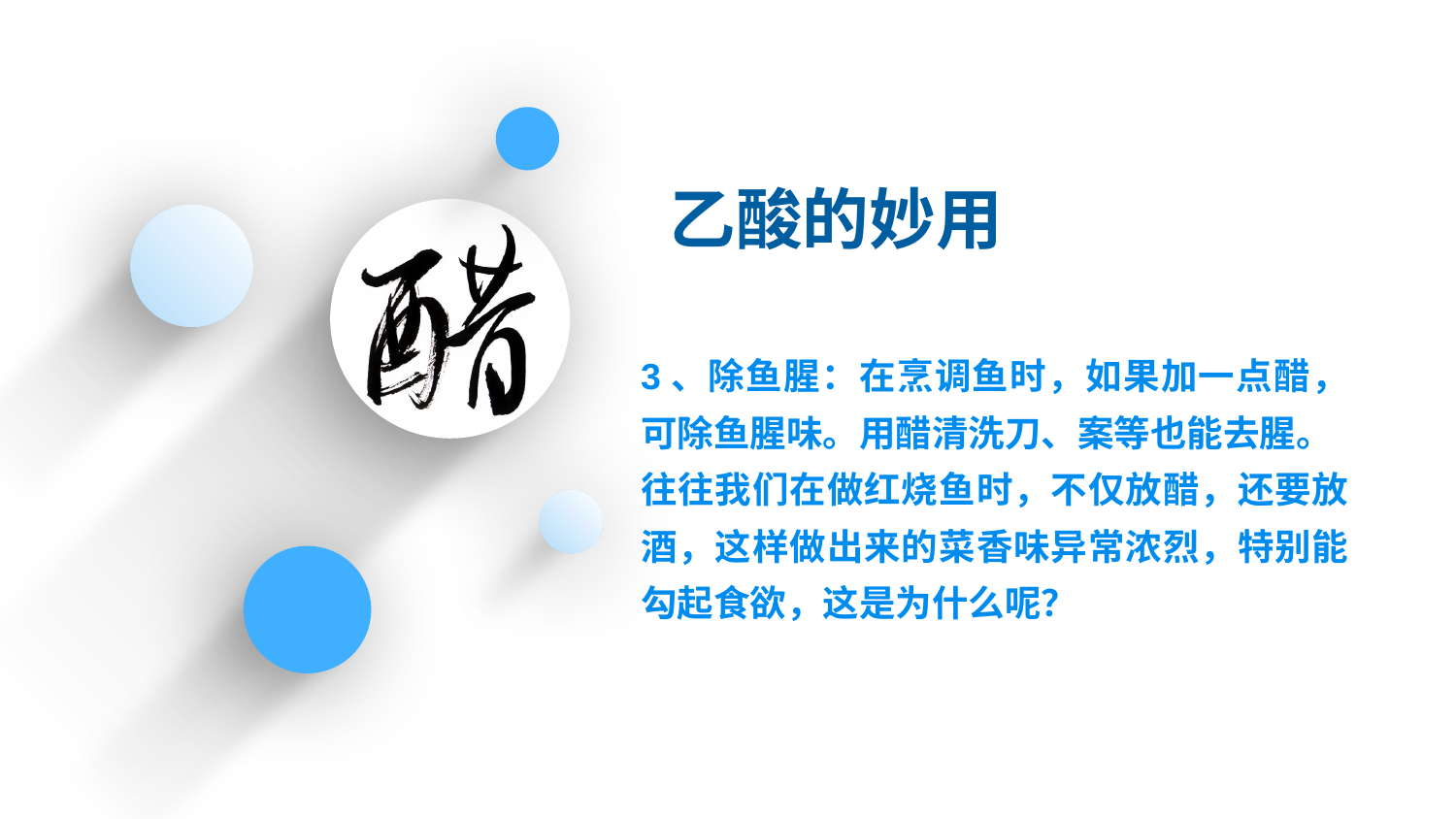

乙酸的妙用

3、除鱼腥：在烹调鱼时，如果加一点醋，可除鱼腥味。用醋清洗刀、案等也能去腥。
往往我们在做红烧鱼时，不仅放醋，还要放酒，这样做出来的菜香味异常浓烈，特别能勾起食欲，这是为什么呢？